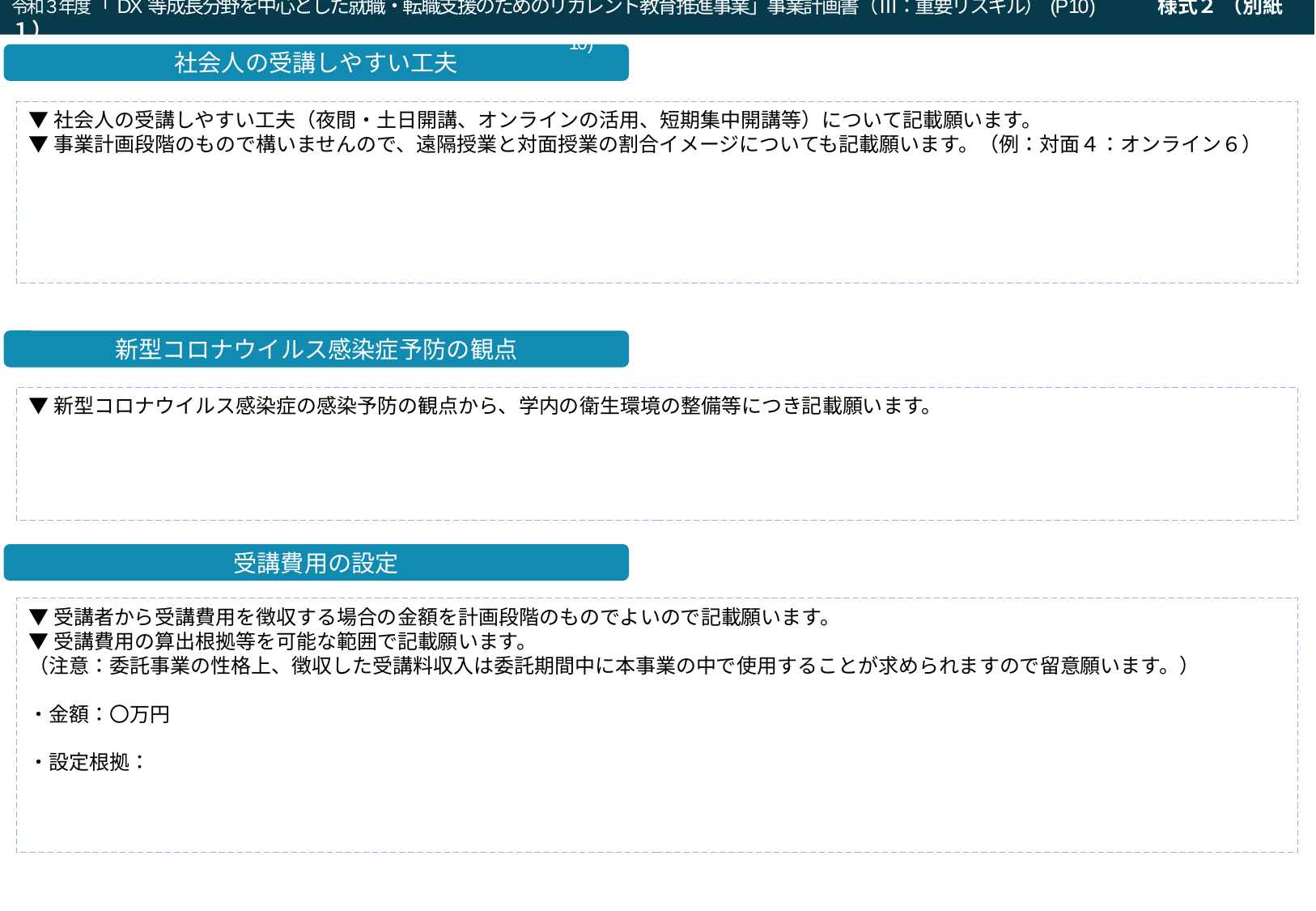

令和３年度「DX等成長分野を中心とした就職・転職支援のためのリカレント教育推進事業」事業計画書（ Ⅲ：重要リスキル）(P10)　　　様式２ （別紙１）
令和２年度「就職・転職支援のための大学リカレント教育推進事業（就職・転職支援のためのリカレント教育プログラムの開発・実施）」企画提案書（a：求職支援）(P10)
社会人の受講しやすい工夫
▼社会人の受講しやすい工夫（夜間・土日開講、オンラインの活用、短期集中開講等）について記載願います。
▼事業計画段階のもので構いませんので、遠隔授業と対面授業の割合イメージについても記載願います。（例：対面４：オンライン６）

新型コロナウイルス感染症予防の観点
▼新型コロナウイルス感染症の感染予防の観点から、学内の衛生環境の整備等につき記載願います。

受講費用の設定
▼受講者から受講費用を徴収する場合の金額を計画段階のものでよいので記載願います。
▼受講費用の算出根拠等を可能な範囲で記載願います。
（注意：委託事業の性格上、徴収した受講料収入は委託期間中に本事業の中で使用することが求められますので留意願います。）

・金額：〇万円

・設定根拠：